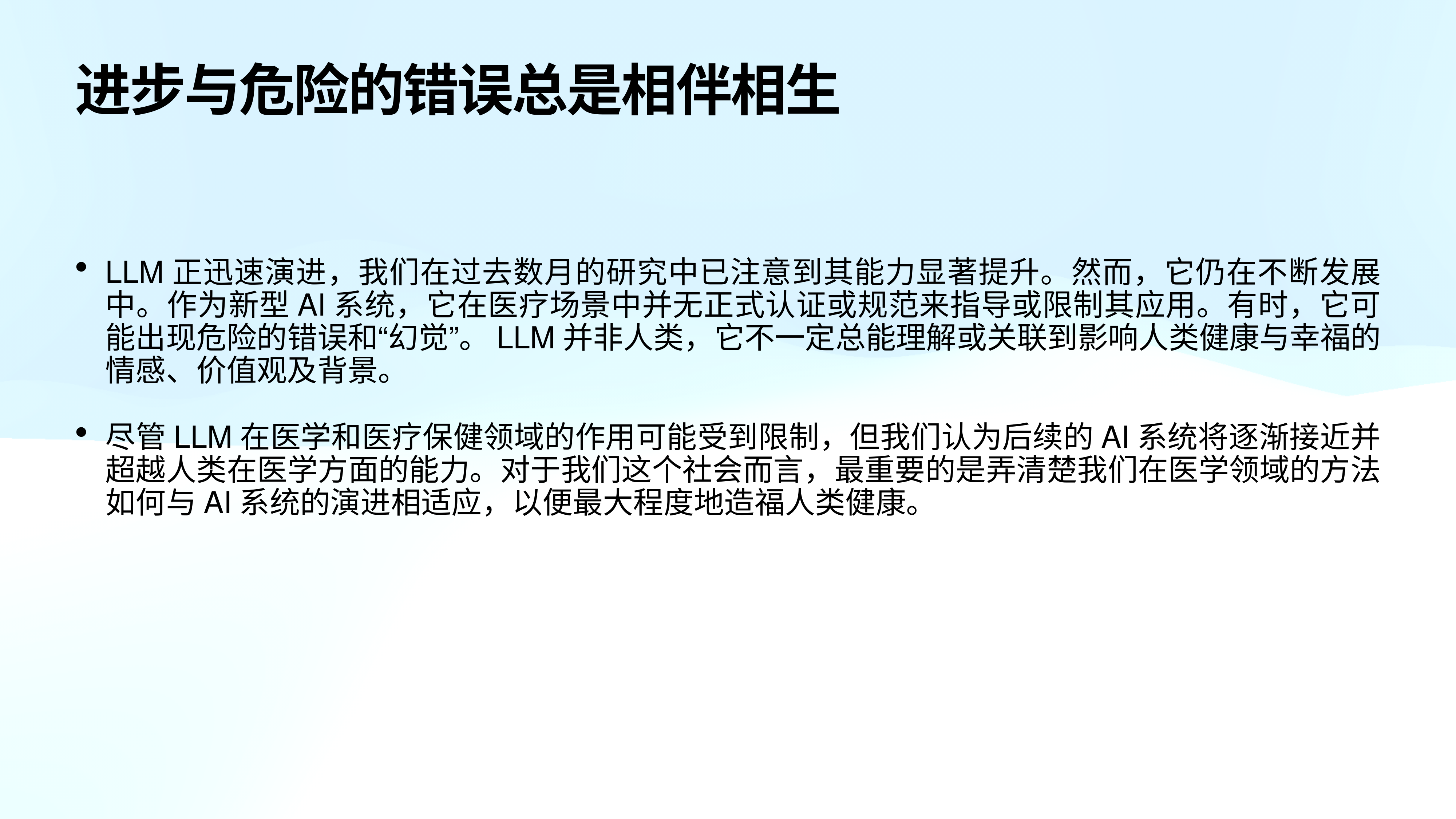

# 进步与危险的错误总是相伴相生

LLM正迅速演进，我们在过去数月的研究中已注意到其能力显著提升。然而，它仍在不断发展中。作为新型AI系统，它在医疗场景中并无正式认证或规范来指导或限制其应用。有时，它可能出现危险的错误和“幻觉”。LLM并非人类，它不一定总能理解或关联到影响人类健康与幸福的情感、价值观及背景。
尽管LLM在医学和医疗保健领域的作用可能受到限制，但我们认为后续的AI系统将逐渐接近并超越人类在医学方面的能力。对于我们这个社会而言，最重要的是弄清楚我们在医学领域的方法如何与AI系统的演进相适应，以便最大程度地造福人类健康。